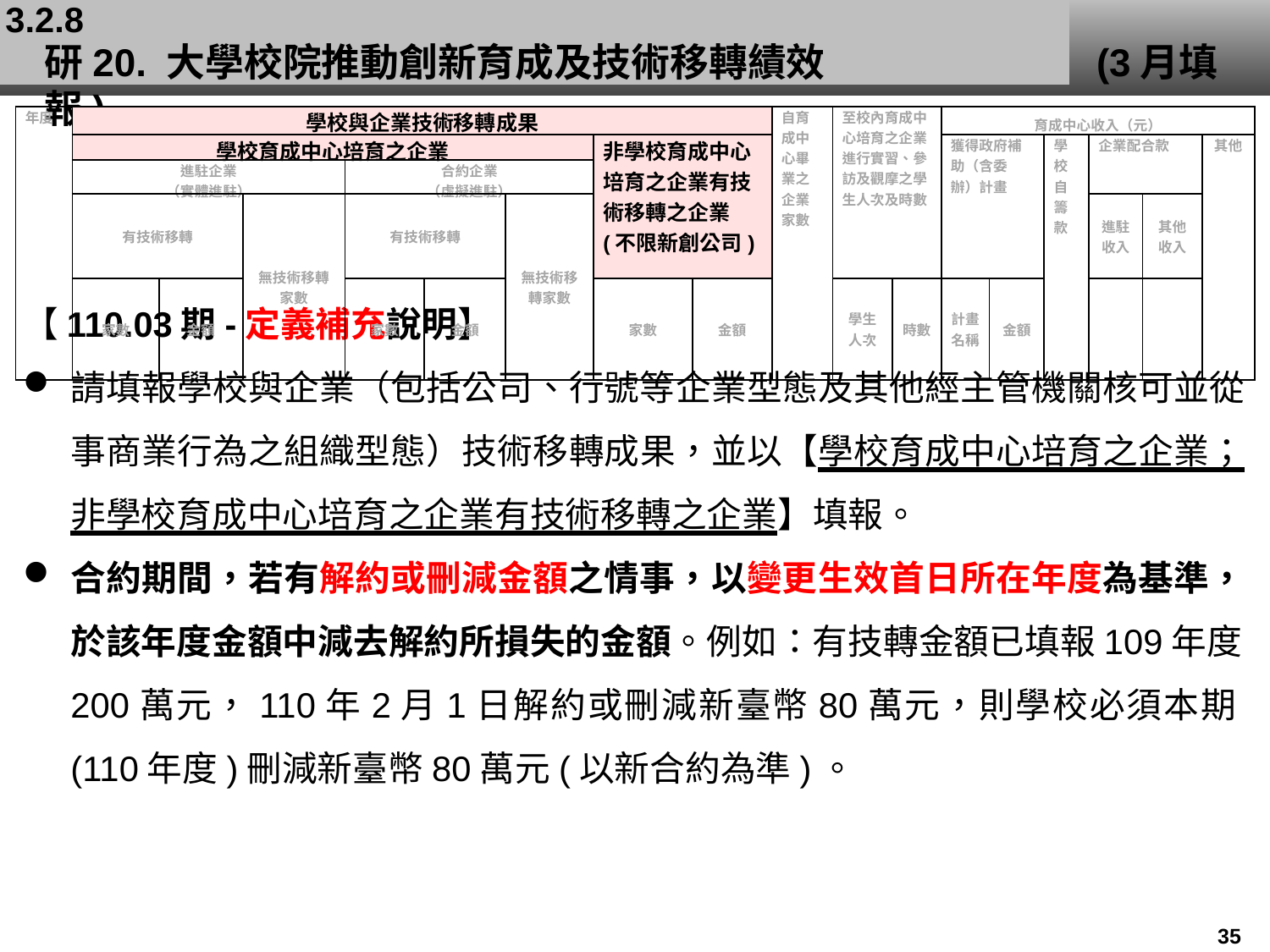

3.2.8
# 研20. 大學校院推動創新育成及技術移轉績效		   (3月填報)
| 年度 | 學校與企業技術移轉成果 |  |  |  |  |  |  |  | 自育成中心畢業之企業家數 | 至校內育成中心培育之企業進行實習、參訪及觀摩之學生人次及時數 |  | 育成中心收入（元） |  |  |  |  |  |
| --- | --- | --- | --- | --- | --- | --- | --- | --- | --- | --- | --- | --- | --- | --- | --- | --- | --- |
|  | 學校育成中心培育之企業 |  |  |  |  |  | 非學校育成中心培育之企業有技術移轉之企業 (不限新創公司) |  |  |  |  | 獲得政府補助（含委辦）計畫 |  | 學校自籌款 | 企業配合款 |  | 其他 |
|  | 進駐企業 （實體進駐） |  |  | 合約企業 （虛擬進駐） |  |  |  |  |  |  |  |  |  |  |  |  |  |
|  | 有技術移轉 |  | 無技術移轉家數 | 有技術移轉 |  | 無技術移轉家數 |  |  |  |  |  |  |  |  | 進駐收入 | 其他收入 |  |
|  | 家數 | 金額 |  | 家數 | 金額 |  | 家數 | 金額 |  | 學生人次 | 時數 | 計畫名稱 | 金額 |  |  |  |  |
【110.03期-定義補充說明】
請填報學校與企業（包括公司、行號等企業型態及其他經主管機關核可並從事商業行為之組織型態）技術移轉成果，並以【學校育成中心培育之企業；非學校育成中心培育之企業有技術移轉之企業】填報。
合約期間，若有解約或刪減金額之情事，以變更生效首日所在年度為基準，於該年度金額中減去解約所損失的金額。例如：有技轉金額已填報109年度200萬元，110年2月1日解約或刪減新臺幣80萬元，則學校必須本期(110年度)刪減新臺幣80萬元(以新合約為準)。